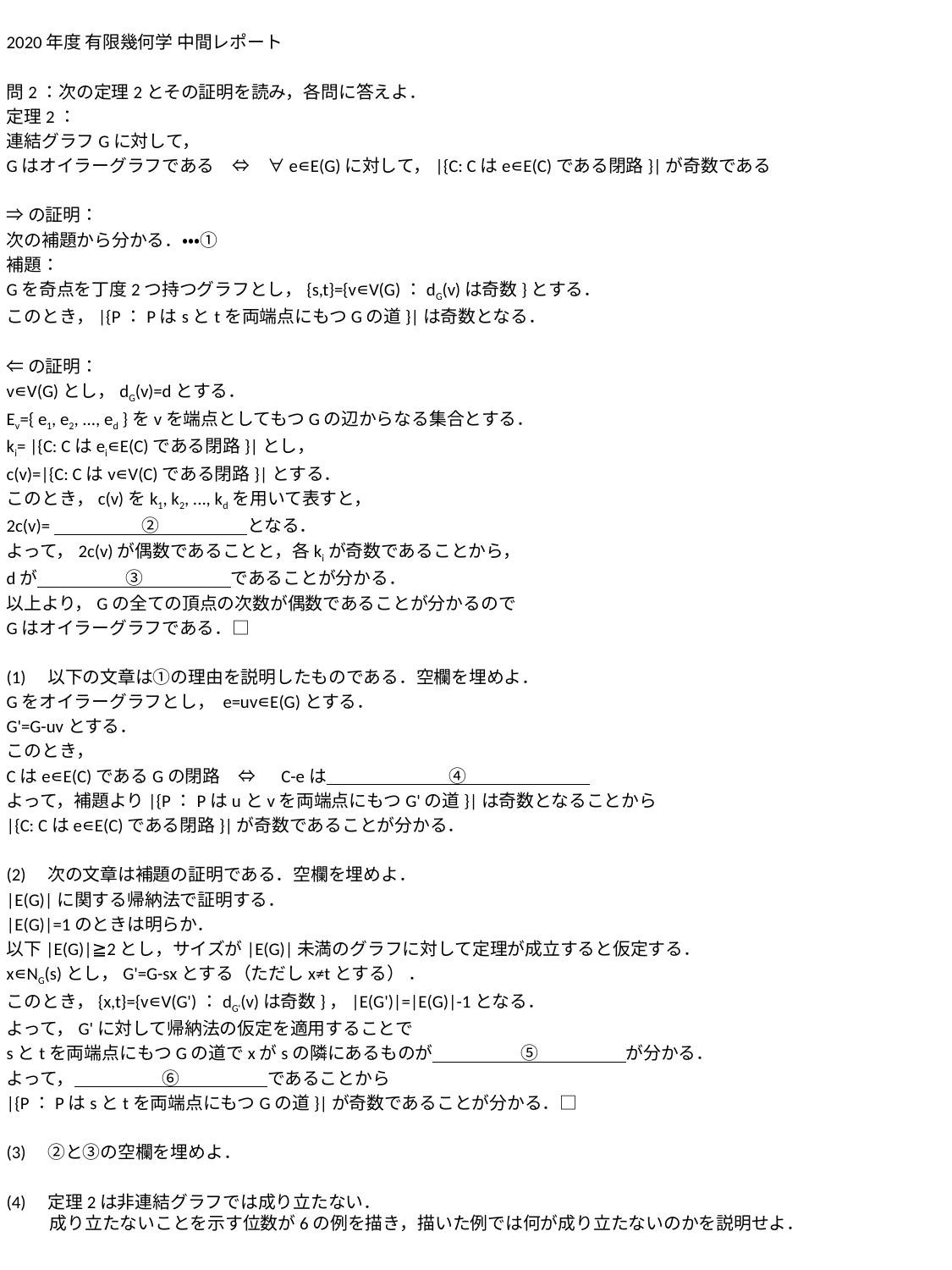

2020年度 有限幾何学 中間レポート

問2：次の定理2とその証明を読み，各問に答えよ．
定理2：
連結グラフGに対して，
Gはオイラーグラフである　⇔　∀e∊E(G)に対して，|{C: Cはe∊E(C)である閉路}|が奇数である

⇒の証明：
次の補題から分かる．・・・①
補題：
Gを奇点を丁度2つ持つグラフとし，{s,t}={v∊V(G)：dG(v)は奇数}とする．
このとき，|{P：Pはsとtを両端点にもつGの道}|は奇数となる．

⇐の証明：
v∊V(G)とし，dG(v)=dとする．
Ev={ e1, e2, ..., ed }をvを端点としてもつGの辺からなる集合とする．
ki= |{C: Cはei∊E(C)である閉路}|とし，
c(v)=|{C: Cはv∊V(C)である閉路}|とする．
このとき，c(v)をk1, k2, ..., kdを用いて表すと，
2c(v)=　　　　　②　　　　　となる．
よって，2c(v)が偶数であることと，各kiが奇数であることから，
dが　　　　　③　　　　　であることが分かる．
以上より，Gの全ての頂点の次数が偶数であることが分かるので
Gはオイラーグラフである．□

(1)　以下の文章は①の理由を説明したものである．空欄を埋めよ．
Gをオイラーグラフとし， e=uv∊E(G)とする．
G'=G-uvとする．
このとき，
Cはe∊E(C)であるGの閉路　⇔　 C-eは　　　　　　　④
よって，補題より|{P：Pはuとvを両端点にもつG'の道}|は奇数となることから
|{C: Cはe∊E(C)である閉路}|が奇数であることが分かる．

(2)　次の文章は補題の証明である．空欄を埋めよ．
|E(G)|に関する帰納法で証明する．
|E(G)|=1のときは明らか．
以下|E(G)|≧2とし，サイズが|E(G)|未満のグラフに対して定理が成立すると仮定する．
x∊NG(s)とし，G'=G-sxとする（ただしx≠tとする） ．
このとき，{x,t}={v∊V(G')：dG'(v)は奇数}，|E(G')|=|E(G)|-1となる．
よって，G'に対して帰納法の仮定を適用することで
sとtを両端点にもつGの道でxがsの隣にあるものが　　　　　⑤　　　　　が分かる．
よって，　　　　　⑥　　　　　であることから
|{P：Pはsとtを両端点にもつGの道}|が奇数であることが分かる．□

(3)　②と③の空欄を埋めよ．

(4)　定理2は非連結グラフでは成り立たない．
　　  成り立たないことを示す位数が6の例を描き，描いた例では何が成り立たないのかを説明せよ．